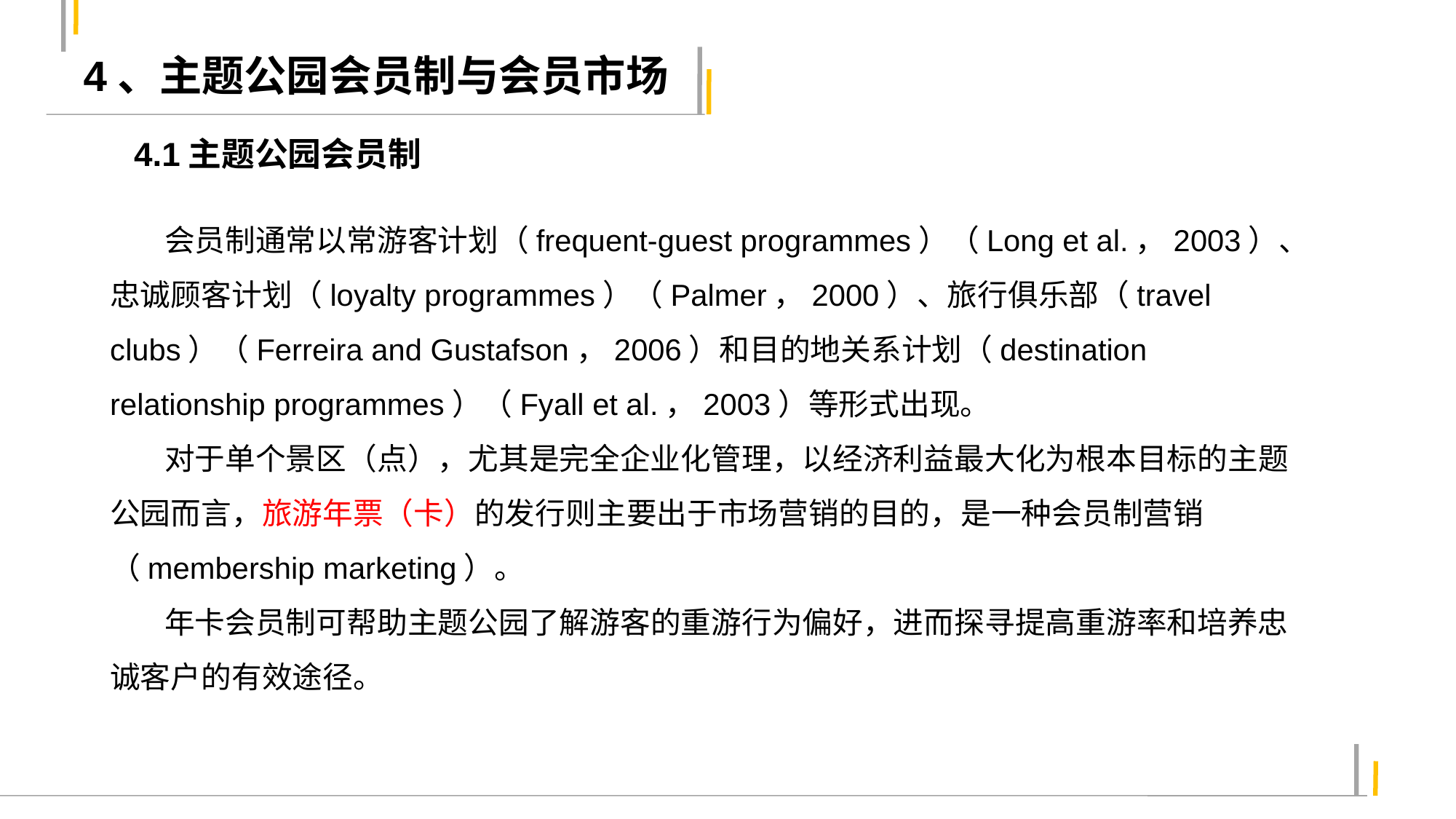

4、主题公园会员制与会员市场

4.1主题公园会员制

       会员制通常以常游客计划（frequent-guest programmes）（Long et al.，2003）、忠诚顾客计划（loyalty programmes）（Palmer，2000）、旅行俱乐部（travel clubs）（Ferreira and Gustafson，2006）和目的地关系计划（destination relationship programmes）（Fyall et al.，2003）等形式出现。
       对于单个景区（点），尤其是完全企业化管理，以经济利益最大化为根本目标的主题公园而言，旅游年票（卡）的发行则主要出于市场营销的目的，是一种会员制营销（membership marketing）。
       年卡会员制可帮助主题公园了解游客的重游行为偏好，进而探寻提高重游率和培养忠诚客户的有效途径。